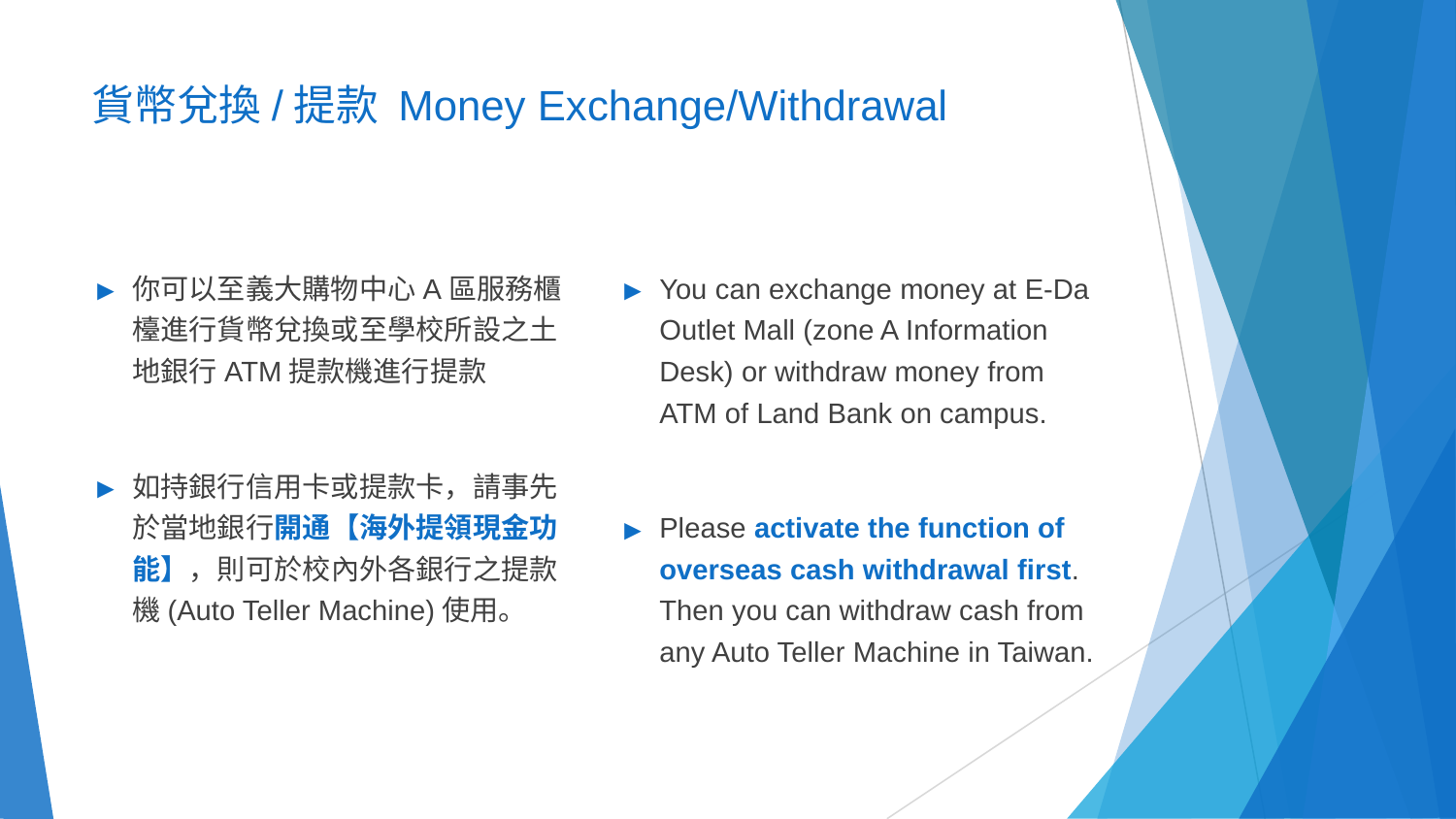

# 貨幣兌換/提款 Money Exchange/Withdrawal
你可以至義大購物中心A區服務櫃檯進行貨幣兌換或至學校所設之土地銀行ATM提款機進行提款

如持銀行信用卡或提款卡，請事先於當地銀行開通【海外提領現金功能】，則可於校內外各銀行之提款機(Auto Teller Machine)使用。
You can exchange money at E-Da Outlet Mall (zone A Information Desk) or withdraw money from ATM of Land Bank on campus.

Please activate the function of overseas cash withdrawal first. Then you can withdraw cash from any Auto Teller Machine in Taiwan.